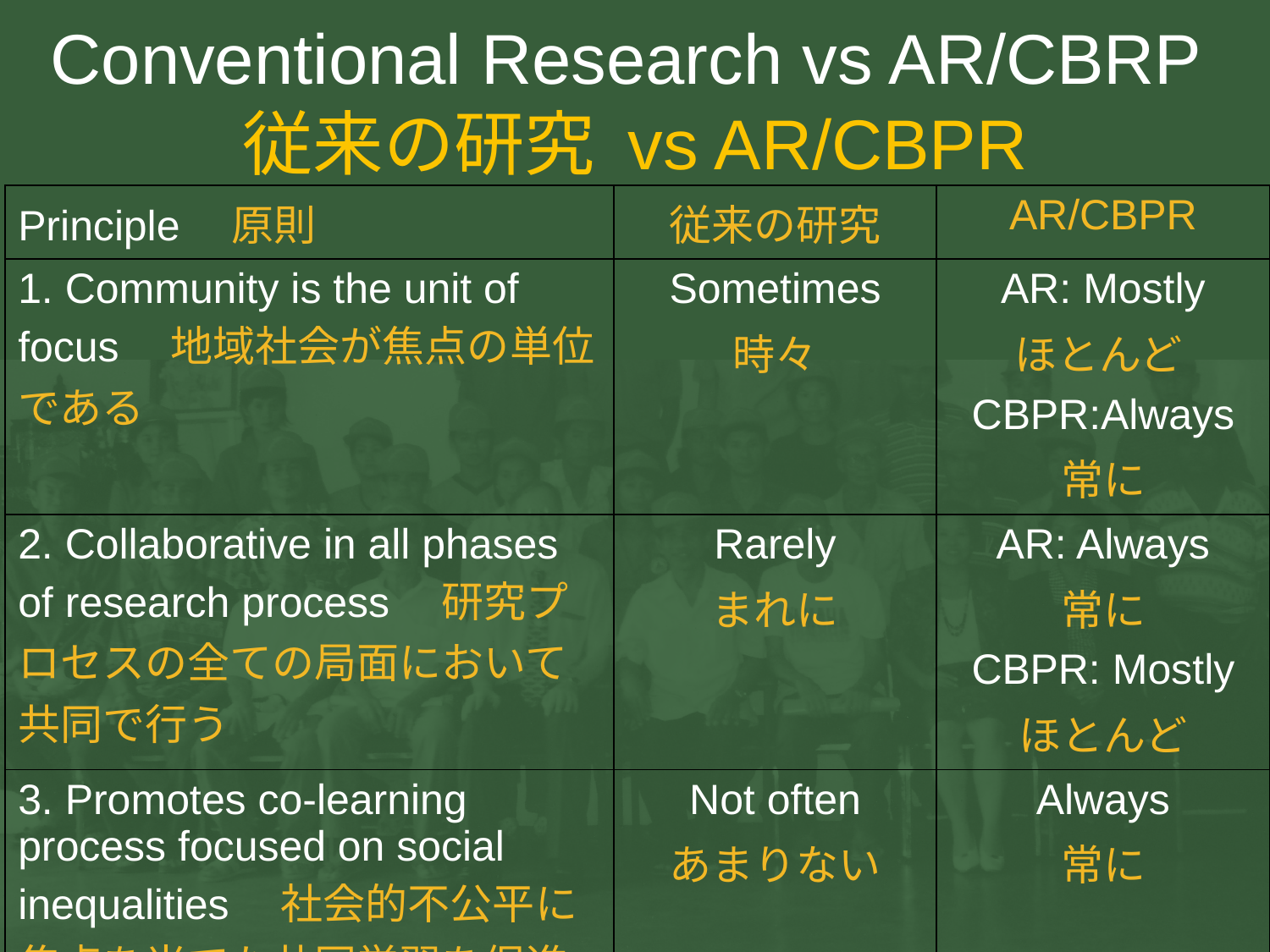

# Conventional Research vs AR/CBRP従来の研究 vs AR/CBPR
| Principle　原則 | 従来の研究 | AR/CBPR |
| --- | --- | --- |
| 1. Community is the unit of focus　地域社会が焦点の単位である | Sometimes 時々 | AR: Mostly ほとんど CBPR:Always 常に |
| 2. Collaborative in all phases of research process　研究プロセスの全ての局面において共同で行う | Rarely まれに | AR: Always 常に CBPR: Mostly ほとんど |
| 3. Promotes co-learning process focused on social inequalities　社会的不公平に焦点を当てた共同学習を促進する | Not often あまりない | Always 常に |